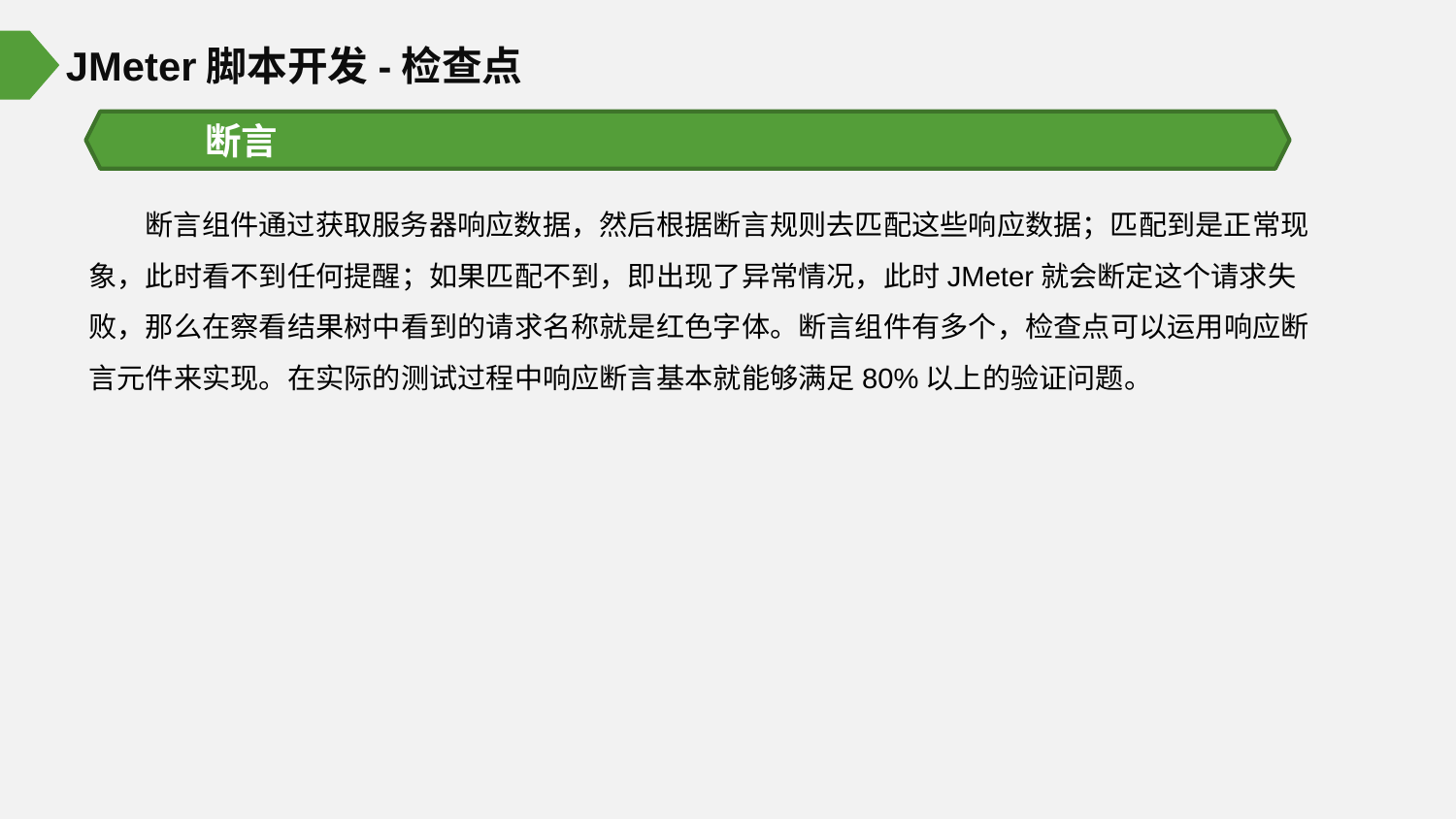

JMeter脚本开发-检查点
断言
断言组件通过获取服务器响应数据，然后根据断言规则去匹配这些响应数据；匹配到是正常现象，此时看不到任何提醒；如果匹配不到，即出现了异常情况，此时JMeter就会断定这个请求失败，那么在察看结果树中看到的请求名称就是红色字体。断言组件有多个，检查点可以运用响应断言元件来实现。在实际的测试过程中响应断言基本就能够满足80%以上的验证问题。